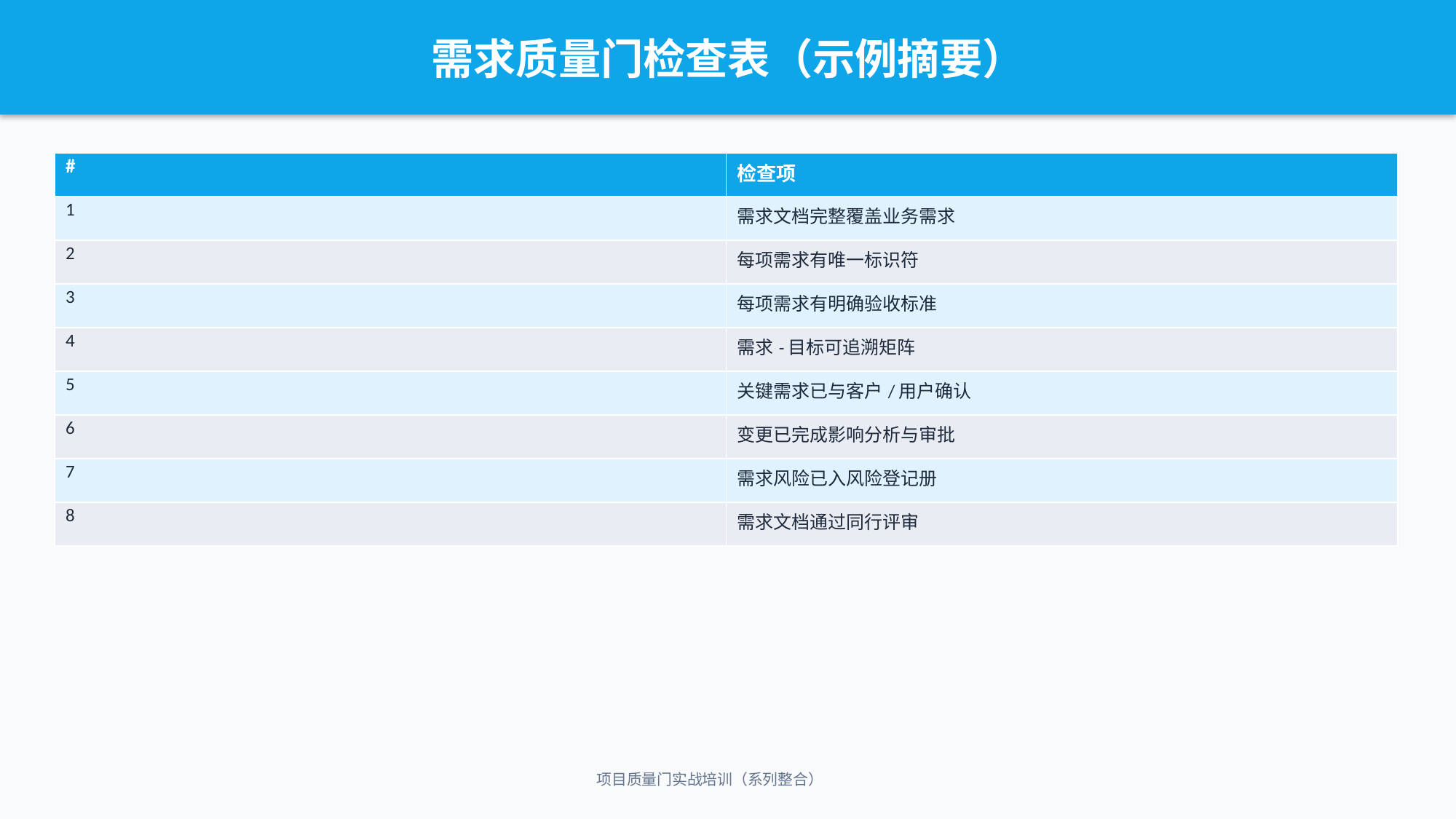

需求质量门检查表（示例摘要）
| # | 检查项 |
| --- | --- |
| 1 | 需求文档完整覆盖业务需求 |
| 2 | 每项需求有唯一标识符 |
| 3 | 每项需求有明确验收标准 |
| 4 | 需求-目标可追溯矩阵 |
| 5 | 关键需求已与客户/用户确认 |
| 6 | 变更已完成影响分析与审批 |
| 7 | 需求风险已入风险登记册 |
| 8 | 需求文档通过同行评审 |
项目质量门实战培训（系列整合）